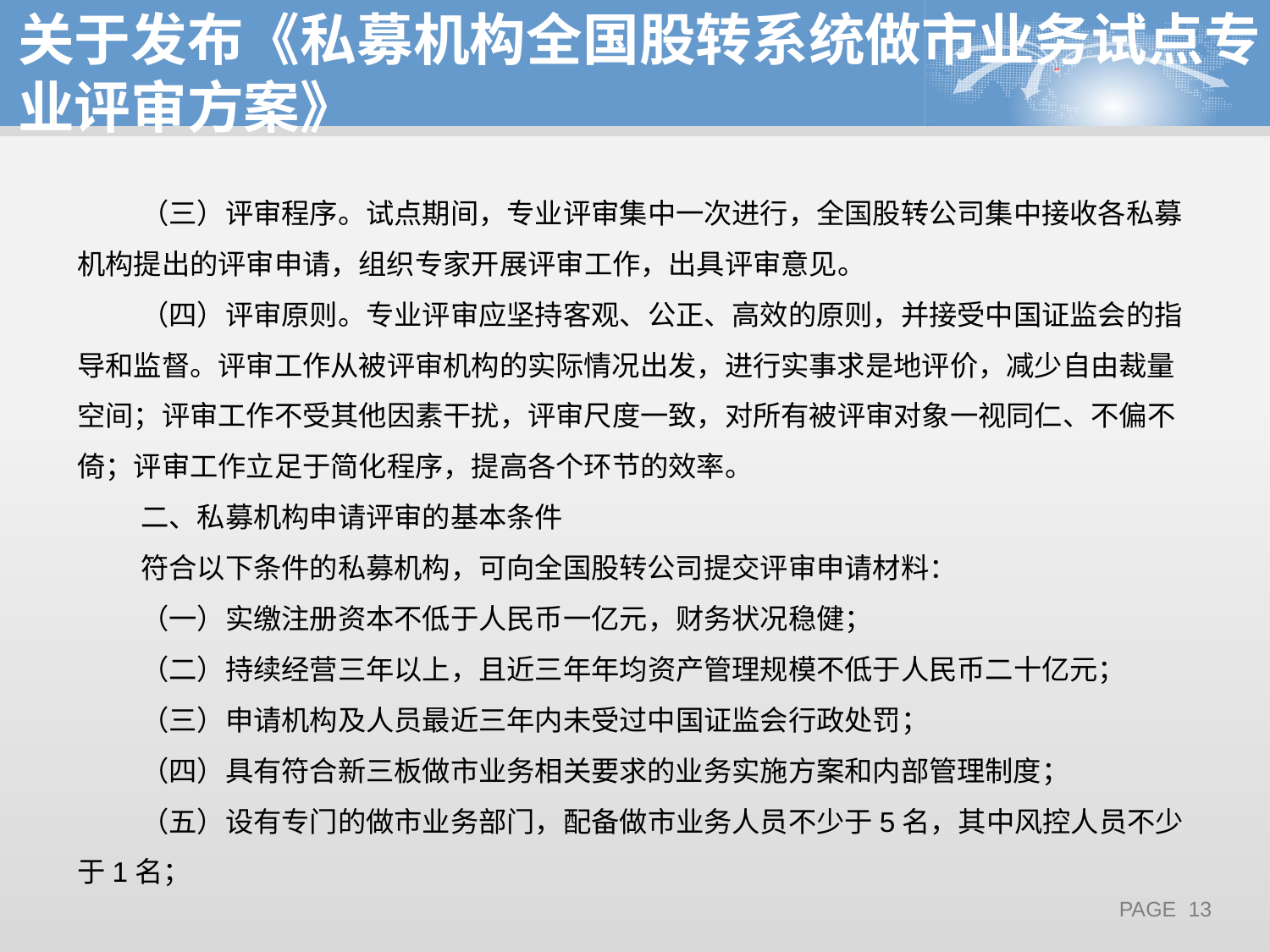

关于发布《私募机构全国股转系统做市业务试点专业评审方案》
（三）评审程序。试点期间，专业评审集中一次进行，全国股转公司集中接收各私募机构提出的评审申请，组织专家开展评审工作，出具评审意见。
（四）评审原则。专业评审应坚持客观、公正、高效的原则，并接受中国证监会的指导和监督。评审工作从被评审机构的实际情况出发，进行实事求是地评价，减少自由裁量空间；评审工作不受其他因素干扰，评审尺度一致，对所有被评审对象一视同仁、不偏不倚；评审工作立足于简化程序，提高各个环节的效率。
二、私募机构申请评审的基本条件
符合以下条件的私募机构，可向全国股转公司提交评审申请材料：
（一）实缴注册资本不低于人民币一亿元，财务状况稳健；
（二）持续经营三年以上，且近三年年均资产管理规模不低于人民币二十亿元；
（三）申请机构及人员最近三年内未受过中国证监会行政处罚；
（四）具有符合新三板做市业务相关要求的业务实施方案和内部管理制度；
（五）设有专门的做市业务部门，配备做市业务人员不少于5名，其中风控人员不少于1名；